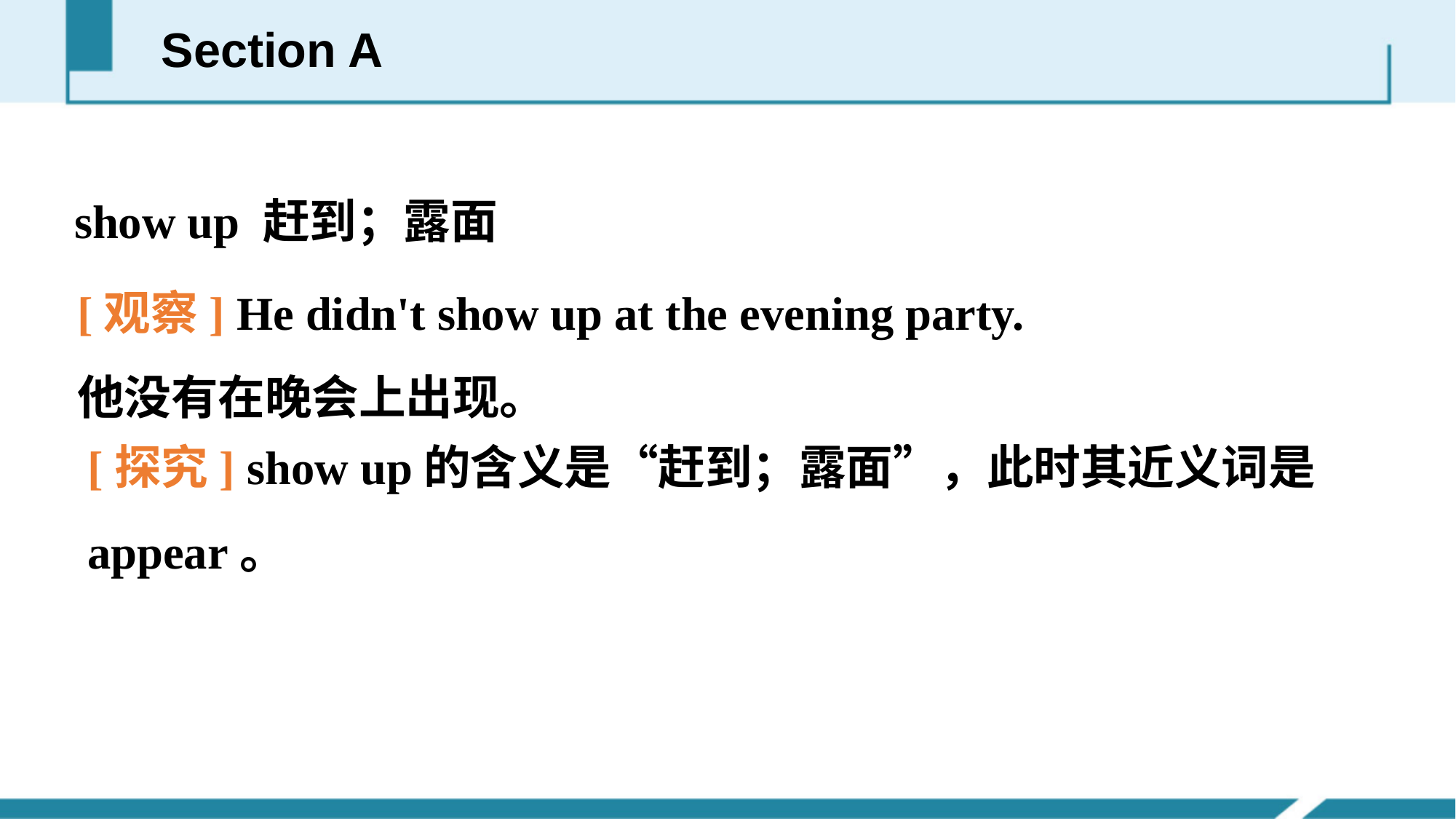

Section A
show up 赶到；露面
[观察] He didn't show up at the evening party.
他没有在晚会上出现。
[探究] show up的含义是“赶到；露面”，此时其近义词是 appear。